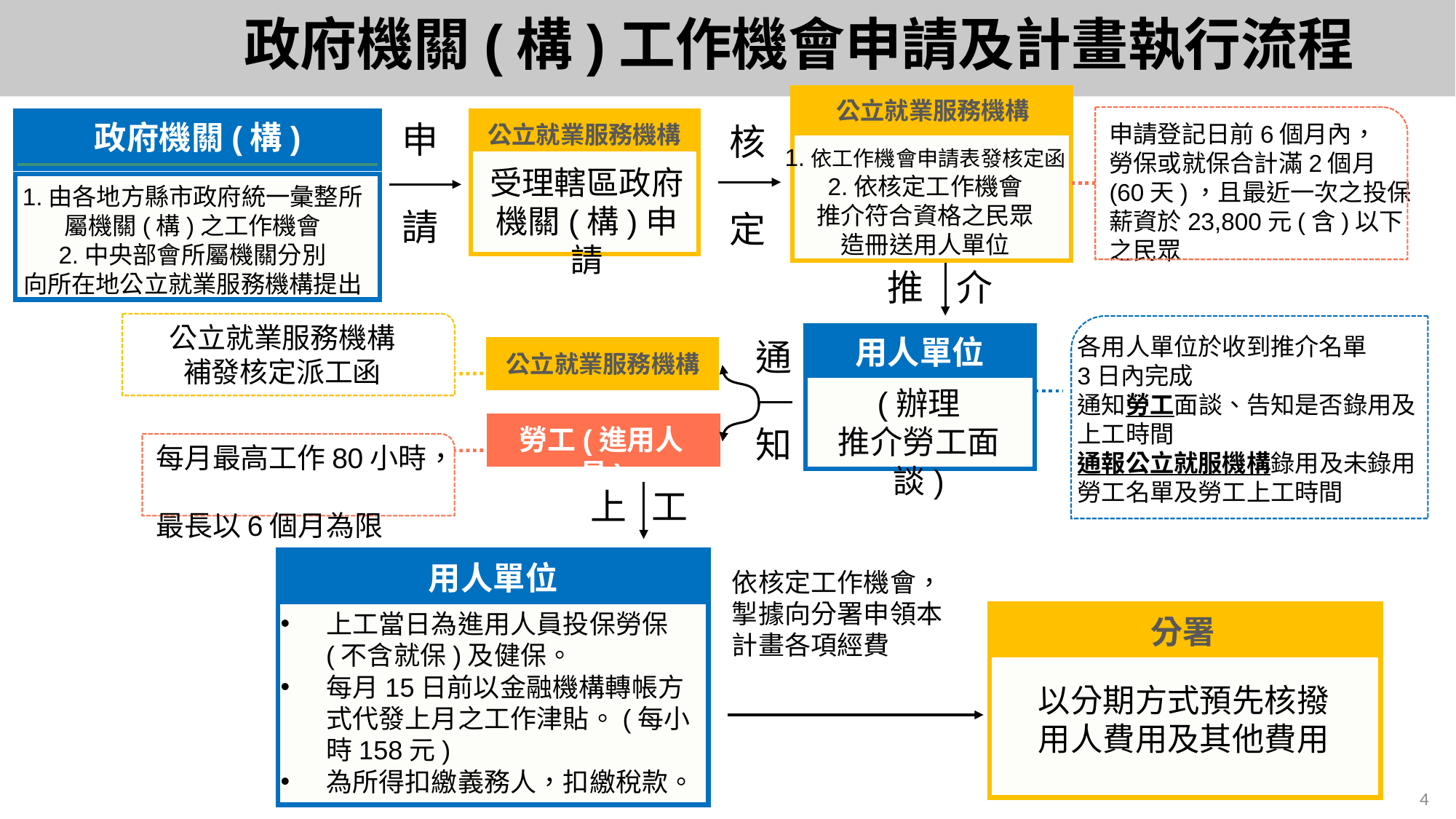

政府機關(構)工作機會申請及計畫執行流程

公立就業服務機構

1.依工作機會申請表發核定函
2.依核定工作機會
推介符合資格之民眾
造冊送用人單位

政府機關(構)

1.由各地方縣市政府統一彙整所屬機關(構)之工作機會
2.中央部會所屬機關分別
向所在地公立就業服務機構提出

公立就業服務機構

受理轄區政府機關(構)申請
申

請
核

定
申請登記日前6個月內，
勞保或就保合計滿2個月(60天)，且最近一次之投保薪資於23,800元(含)以下之民眾
推    介

公立就業服務機構
補發核定派工函

用人單位

(辦理
推介勞工面談)
各用人單位於收到推介名單
3日內完成
通知勞工面談、告知是否錄用及上工時間
通報公立就服機構錄用及未錄用勞工名單及勞工上工時間
通

知

公立就業服務機構
勞工(進用人員)

每月最高工作80小時，
最長以6個月為限
上   工

用人單位

上工當日為進用人員投保勞保(不含就保)及健保。
每月15日前以金融機構轉帳方式代發上月之工作津貼。(每小時158元)
為所得扣繳義務人，扣繳稅款。
依核定工作機會，掣據向分署申領本計畫各項經費

分署

以分期方式預先核撥
用人費用及其他費用

4